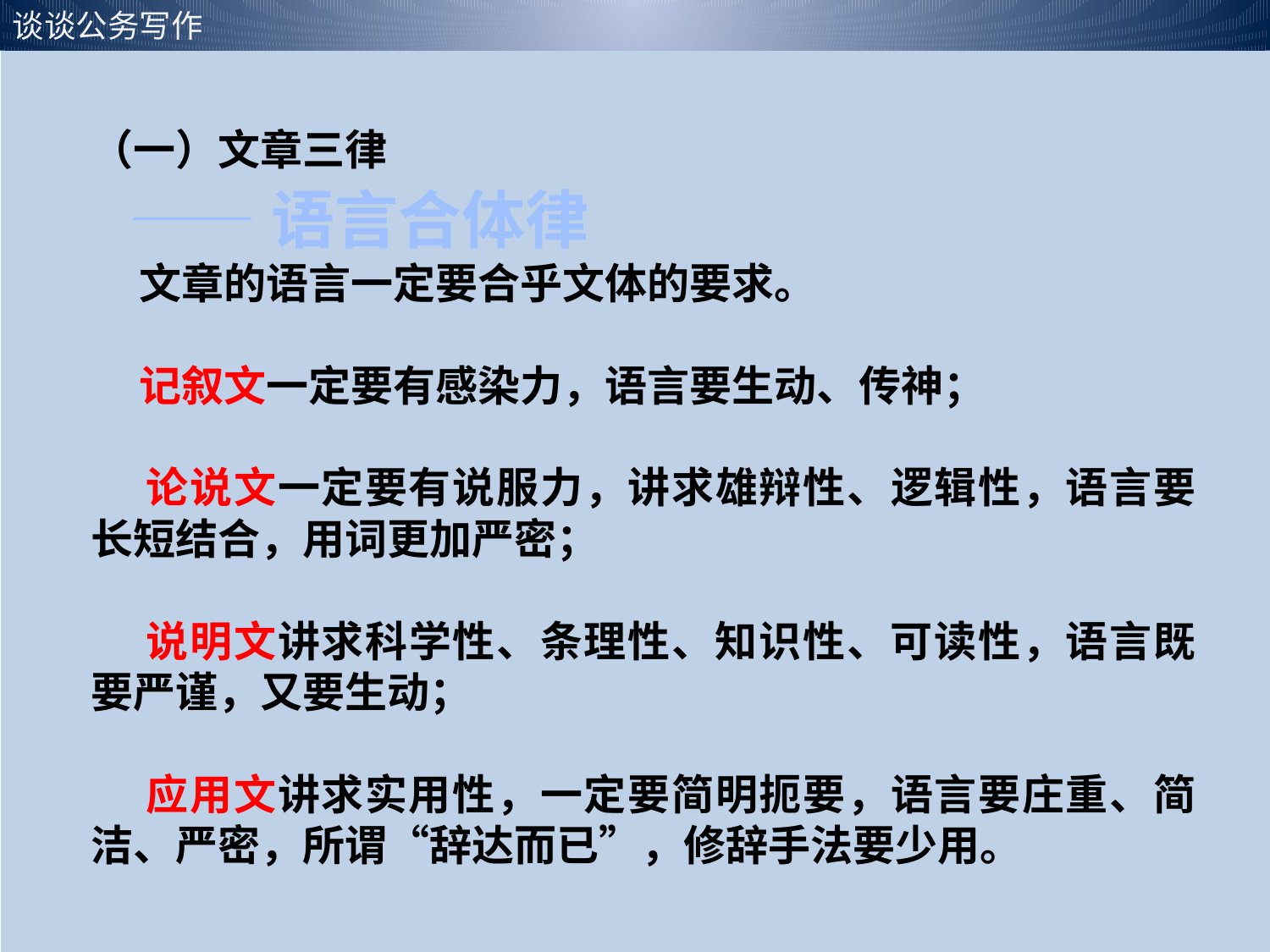

（一）文章三律
    ——语言合体律
    文章的语言一定要合乎文体的要求。

    记叙文一定要有感染力，语言要生动、传神；

    论说文一定要有说服力，讲求雄辩性、逻辑性，语言要长短结合，用词更加严密；

    说明文讲求科学性、条理性、知识性、可读性，语言既要严谨，又要生动；

    应用文讲求实用性，一定要简明扼要，语言要庄重、简洁、严密，所谓“辞达而已”，修辞手法要少用。